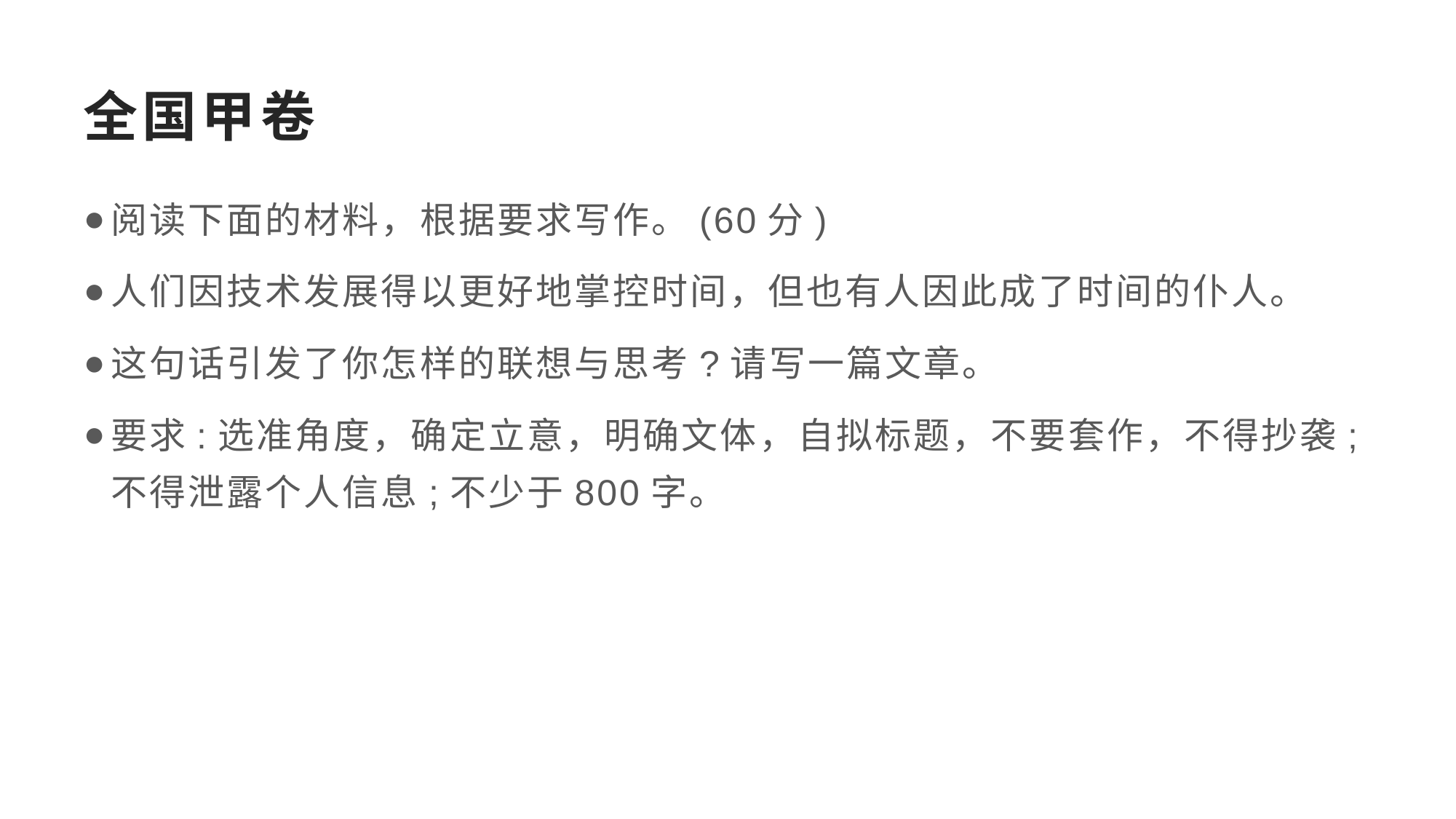

# 全国甲卷
阅读下面的材料，根据要求写作。(60分)
人们因技术发展得以更好地掌控时间，但也有人因此成了时间的仆人。
这句话引发了你怎样的联想与思考?请写一篇文章。
要求:选准角度，确定立意，明确文体，自拟标题，不要套作，不得抄袭;不得泄露个人信息;不少于800字。